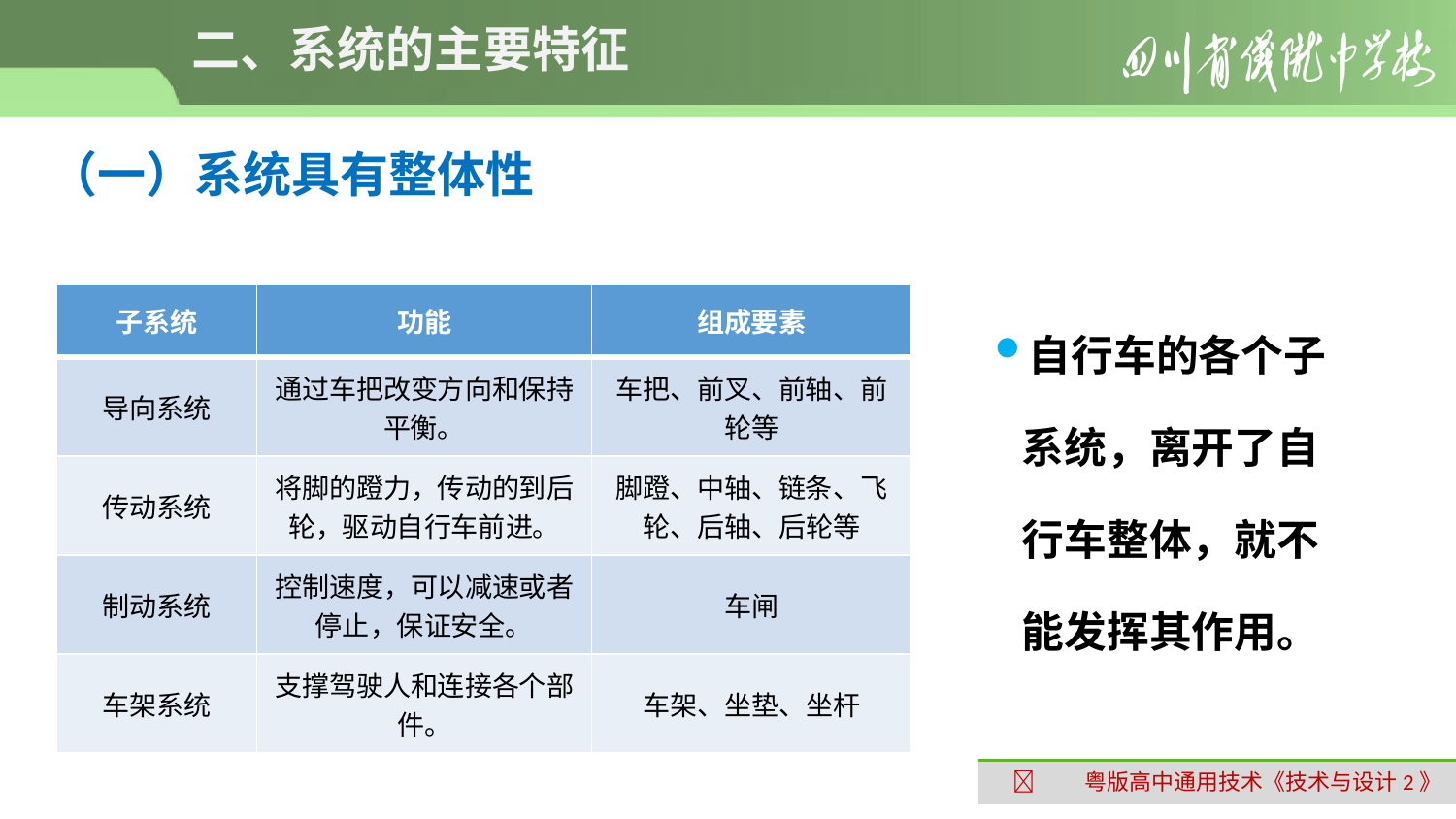

# 二、系统的主要特征
（一）系统具有整体性
自行车的各个子系统，离开了自行车整体，就不能发挥其作用。
| 子系统 | 功能 | 组成要素 |
| --- | --- | --- |
| 导向系统 | 通过车把改变方向和保持平衡。 | 车把、前叉、前轴、前轮等 |
| 传动系统 | 将脚的蹬力，传动的到后轮，驱动自行车前进。 | 脚蹬、中轴、链条、飞轮、后轴、后轮等 |
| 制动系统 | 控制速度，可以减速或者停止，保证安全。 | 车闸 |
| 车架系统 | 支撑驾驶人和连接各个部件。 | 车架、坐垫、坐杆 |